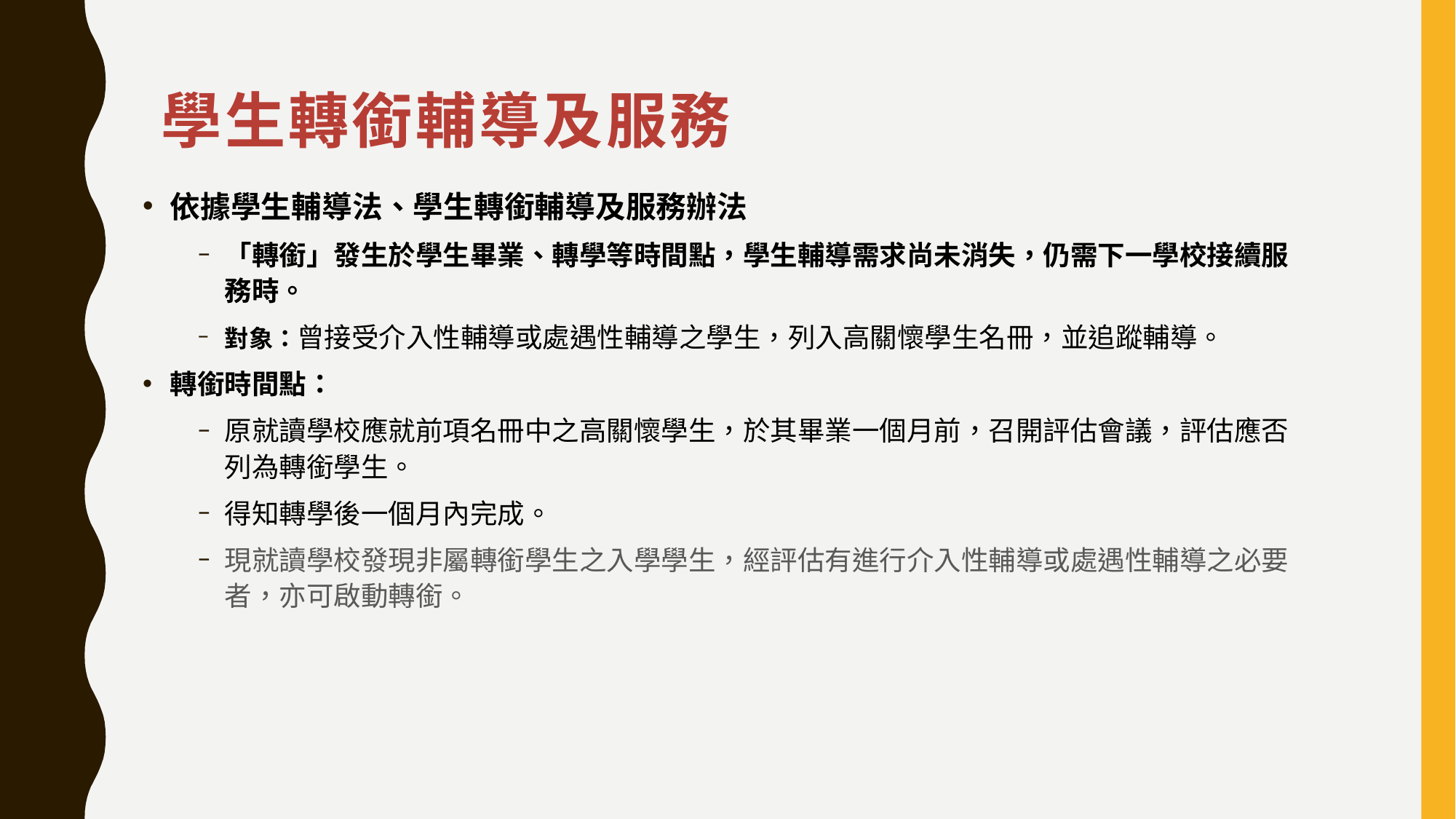

# 學生轉銜輔導及服務
依據學生輔導法、學生轉銜輔導及服務辦法
「轉銜」發生於學生畢業、轉學等時間點，學生輔導需求尚未消失，仍需下一學校接續服務時。
對象：曾接受介入性輔導或處遇性輔導之學生，列入高關懷學生名冊，並追蹤輔導。
轉銜時間點：
原就讀學校應就前項名冊中之高關懷學生，於其畢業一個月前，召開評估會議，評估應否列為轉銜學生。
得知轉學後一個月內完成。
現就讀學校發現非屬轉銜學生之入學學生，經評估有進行介入性輔導或處遇性輔導之必要者，亦可啟動轉銜。